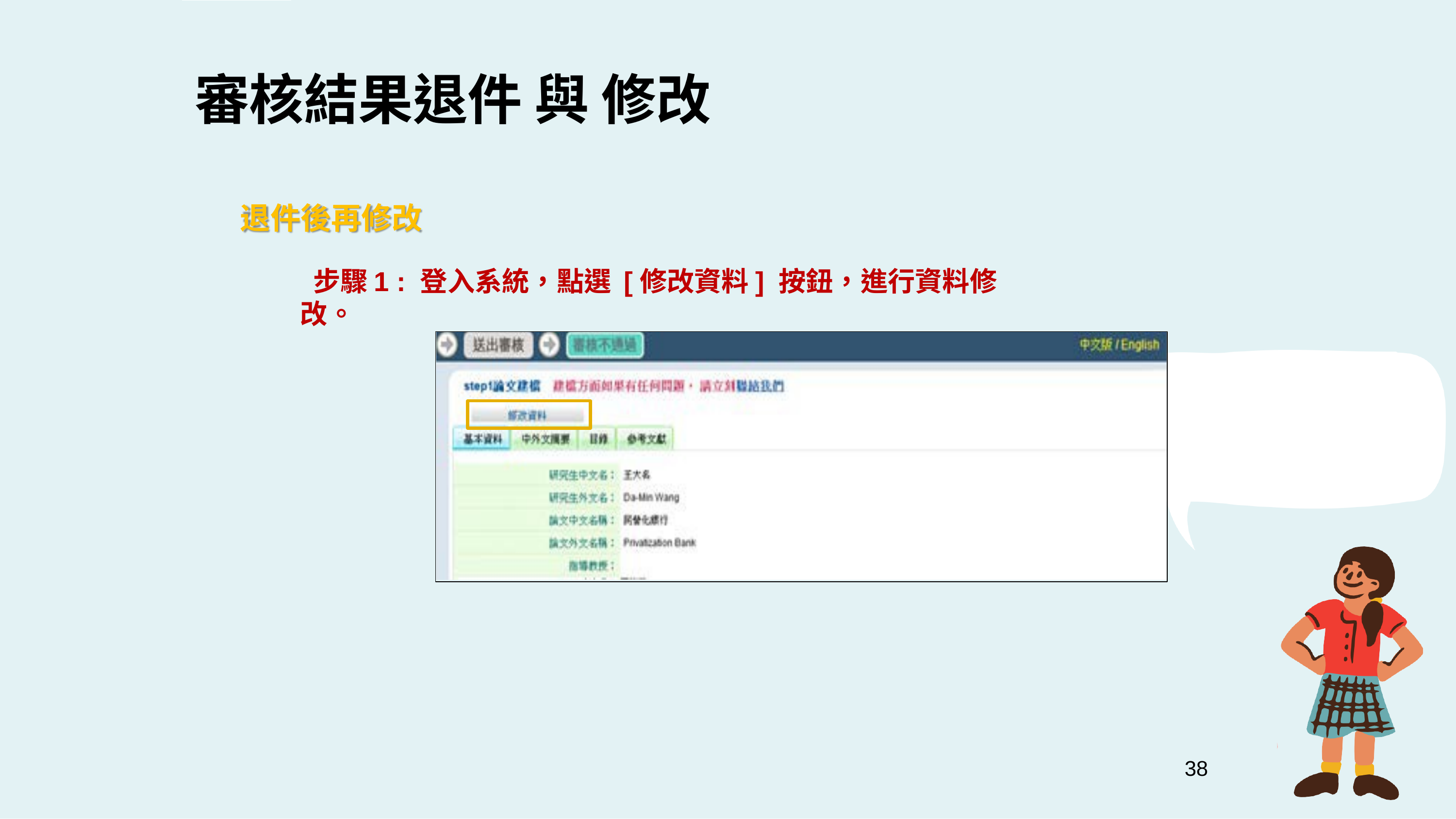

# 審核結果退件 與 修改

退件後再修改
 步驟1 : 登入系統，點選 [修改資料] 按鈕，進行資料修改。

38